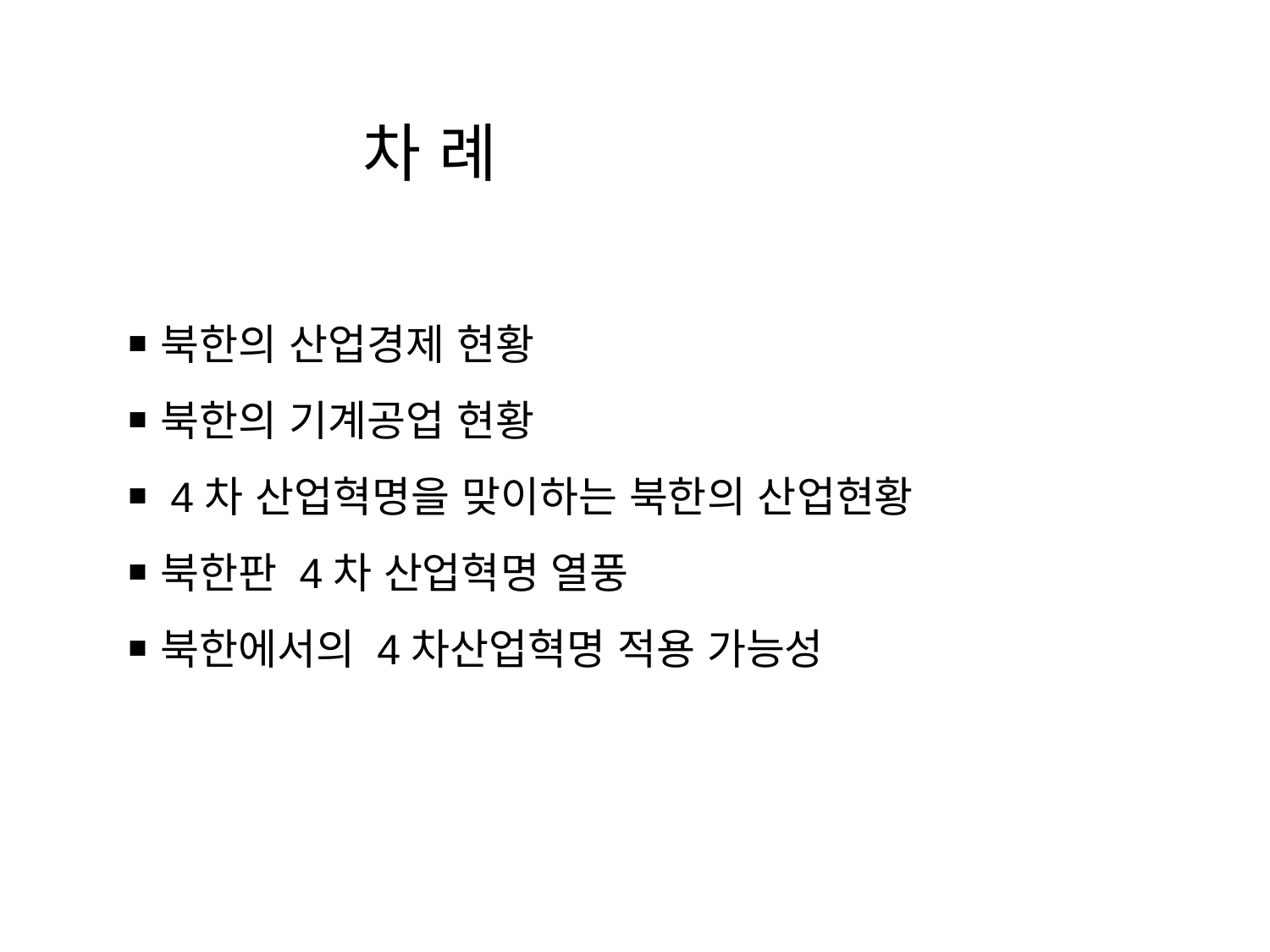

# 차 례
￭ 북한의 산업경제 현황
￭ 북한의 기계공업 현황
￭ 4차 산업혁명을 맞이하는 북한의 산업현황
￭ 북한판 4차 산업혁명 열풍
￭ 북한에서의 4차산업혁명 적용 가능성